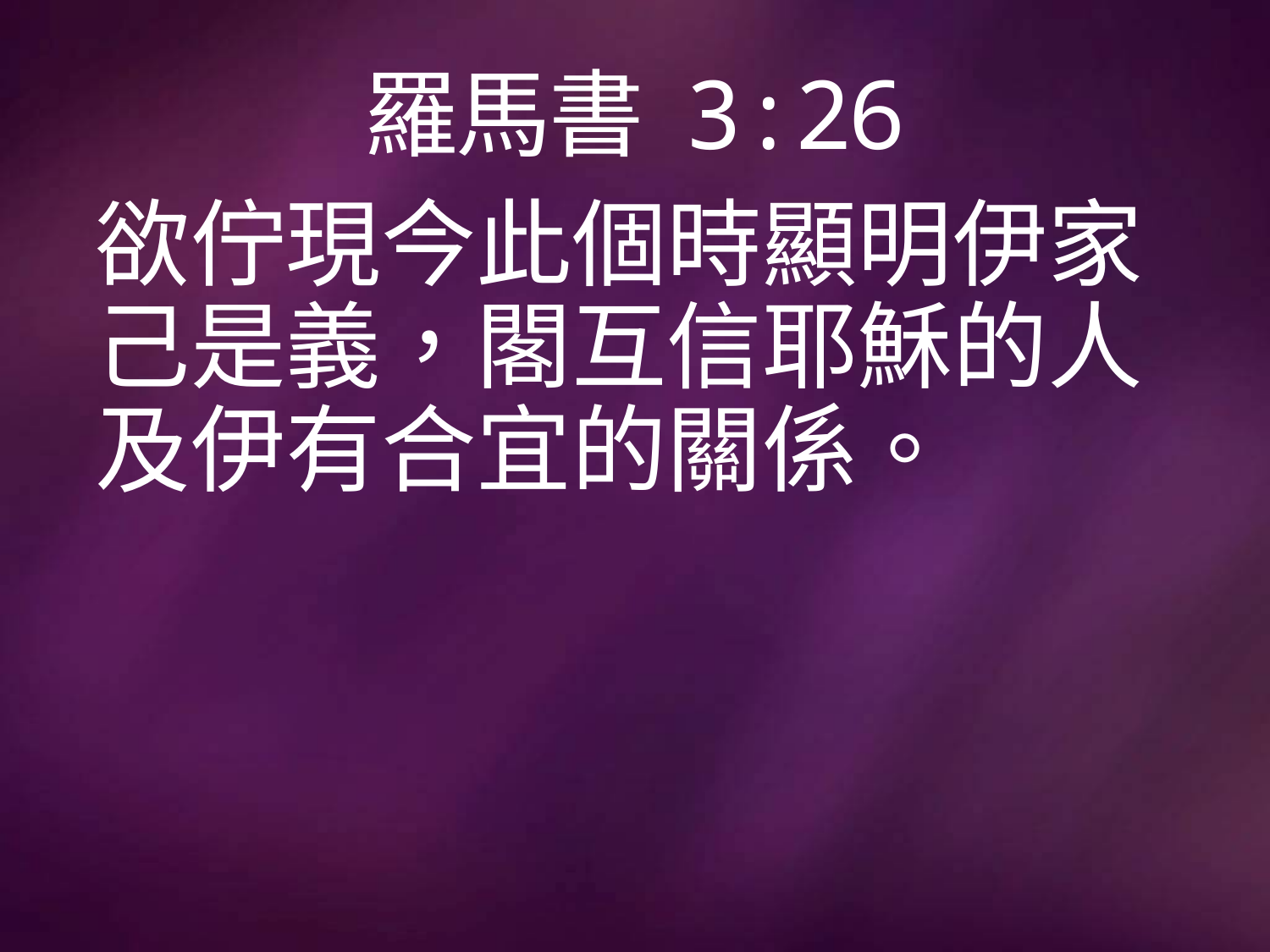

# 羅馬書 3:26
欲佇現今此個時顯明伊家己是義，閣互信耶穌的人及伊有合宜的關係。